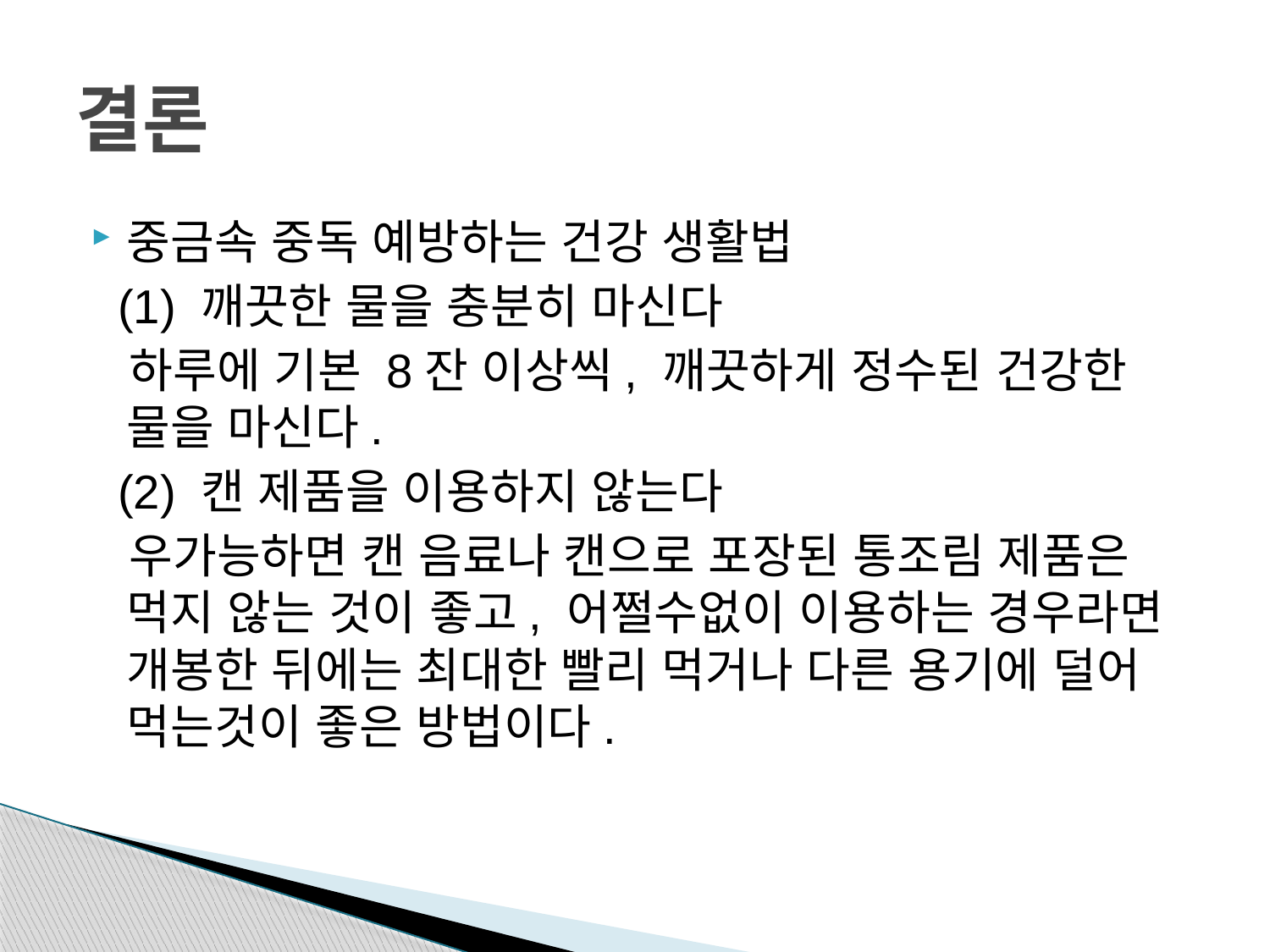

# 결론
중금속 중독 예방하는 건강 생활법
  (1) 깨끗한 물을 충분히 마신다
  하루에 기본 8잔 이상씩, 깨끗하게 정수된 건강한 물을 마신다.
  (2) 캔 제품을 이용하지 않는다
  우가능하면 캔 음료나 캔으로 포장된 통조림 제품은 먹지 않는 것이 좋고, 어쩔수없이 이용하는 경우라면 개봉한 뒤에는 최대한 빨리 먹거나 다른 용기에 덜어 먹는것이 좋은 방법이다.